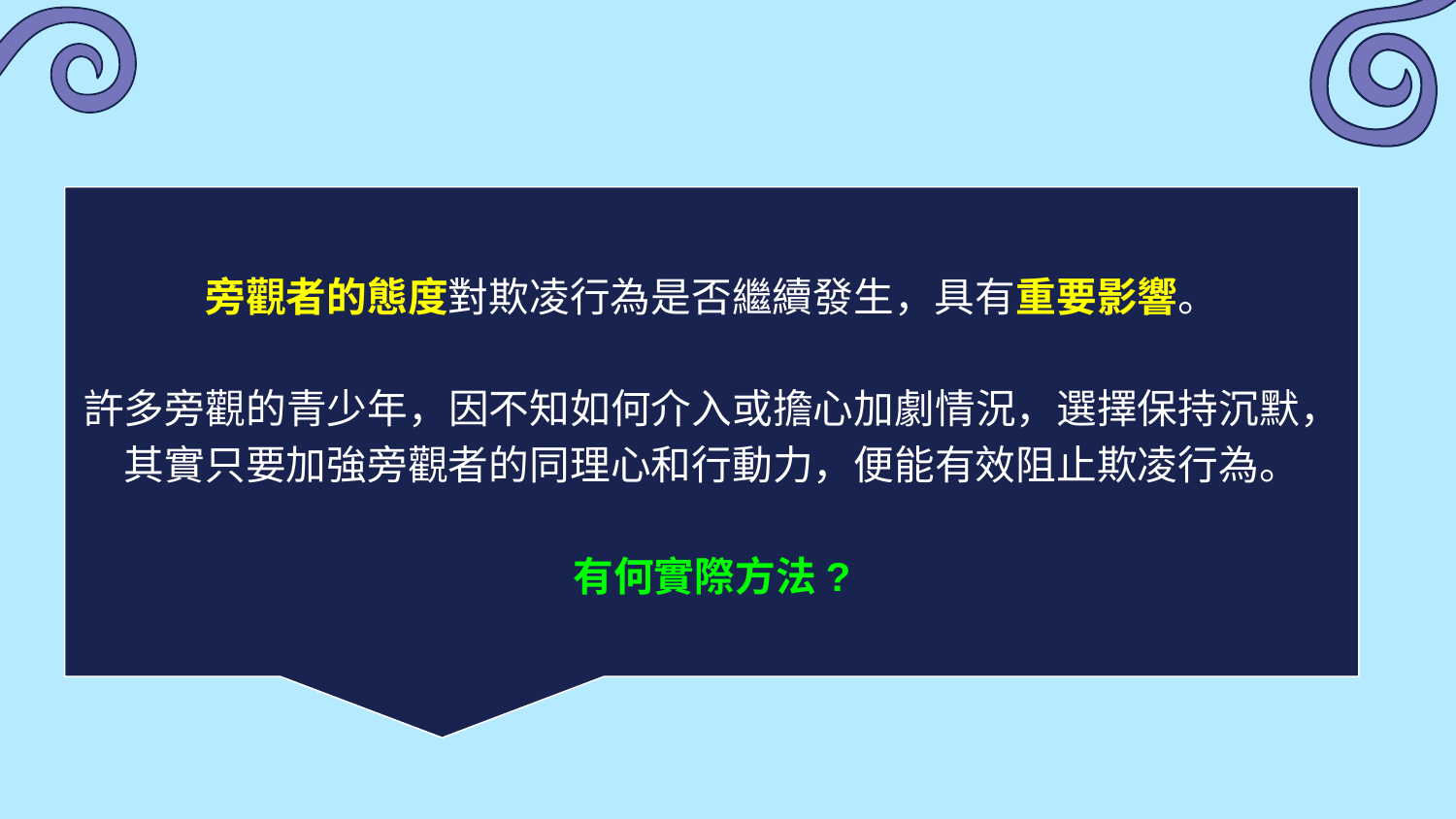

旁觀者的態度對欺凌行為是否繼續發生，具有重要影響。

許多旁觀的青少年，因不知如何介入或擔心加劇情況，選擇保持沉默，其實只要加強旁觀者的同理心和行動力，便能有效阻止欺凌行為。

有何實際方法?